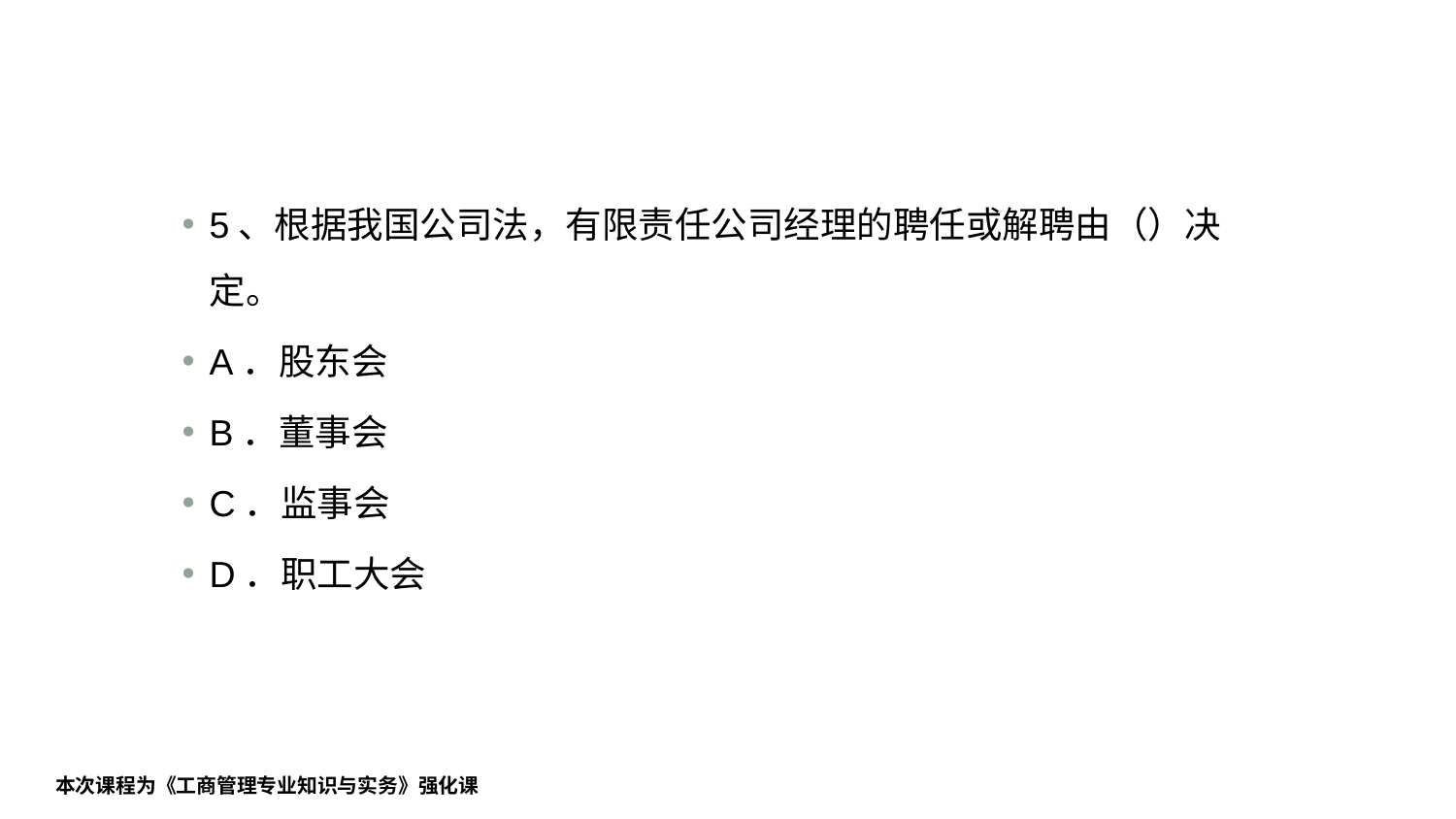

#
5、根据我国公司法，有限责任公司经理的聘任或解聘由（）决定。
A．股东会
B．董事会
C．监事会
D．职工大会